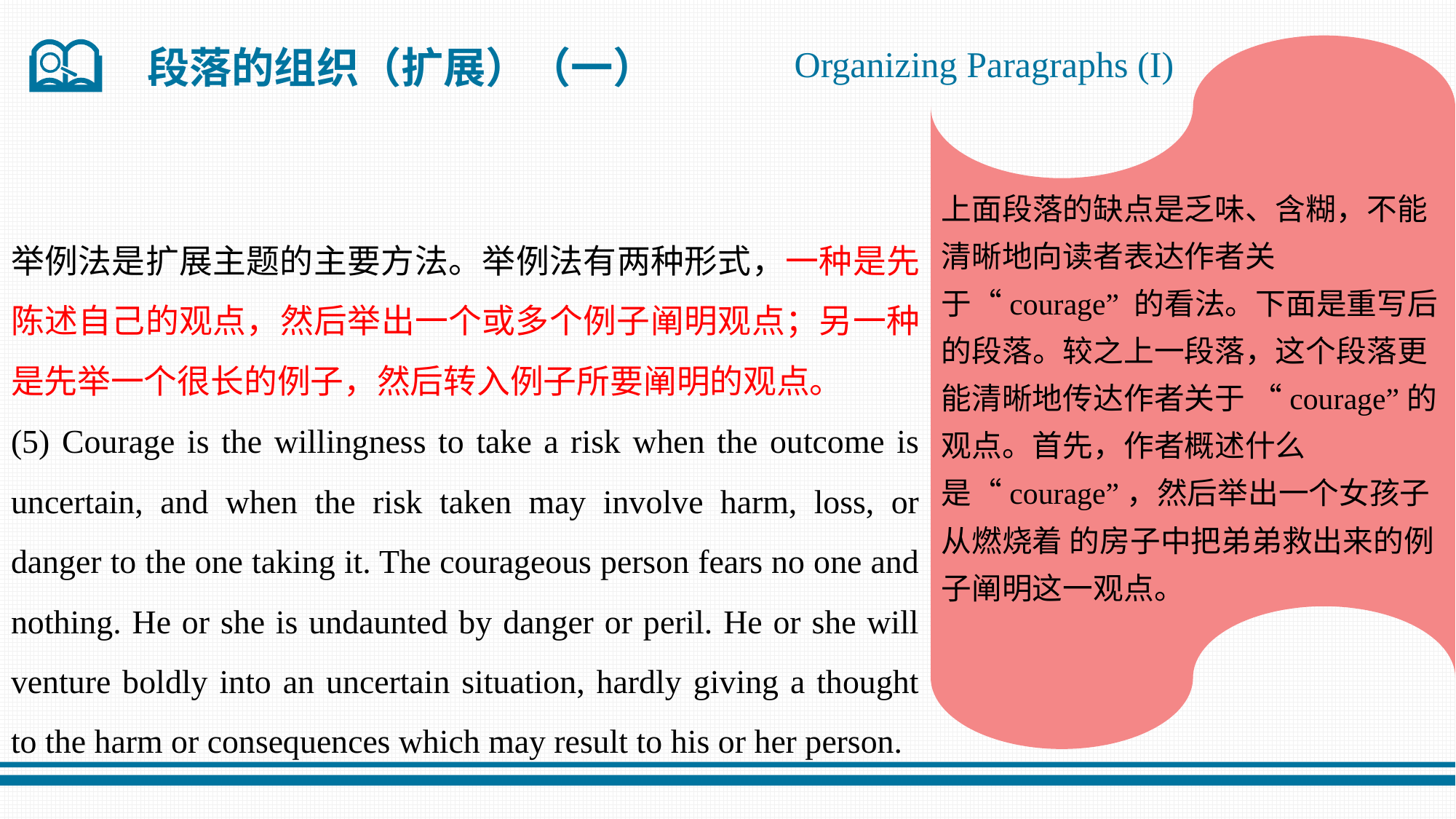

Organizing Paragraphs (I)
上面段落的缺点是乏味、含糊，不能清晰地向读者表达作者关于“courage” 的看法。下面是重写后的段落。较之上一段落，这个段落更能清晰地传达作者关于 “courage”的观点。首先，作者概述什么是“courage”，然后举出一个女孩子从燃烧着 的房子中把弟弟救出来的例子阐明这一观点。
段落的组织（扩展）（一）
举例法是扩展主题的主要方法。举例法有两种形式，一种是先陈述自己的观点，然后举出一个或多个例子阐明观点；另一种是先举一个很长的例子，然后转入例子所要阐明的观点。
(5) Courage is the willingness to take a risk when the outcome is uncertain, and when the risk taken may involve harm, loss, or danger to the one taking it. The courageous person fears no one and nothing. He or she is undaunted by danger or peril. He or she will venture boldly into an uncertain situation, hardly giving a thought to the harm or consequences which may result to his or her person.